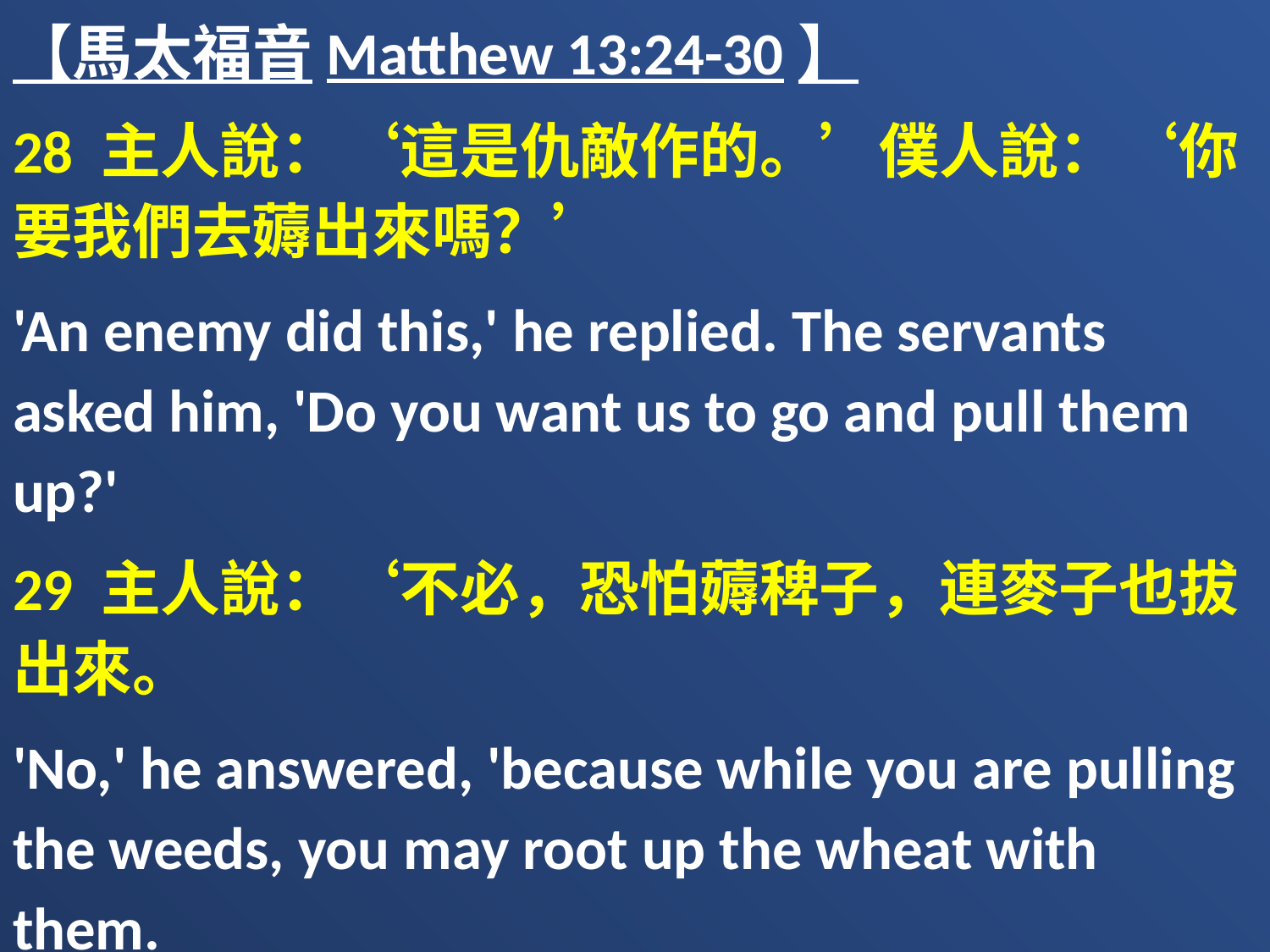

【馬太福音Matthew 13:24-30】
28 主人說：‘這是仇敵作的。’僕人說：‘你要我們去薅出來嗎？’
'An enemy did this,' he replied. The servants asked him, 'Do you want us to go and pull them up?'
29 主人說：‘不必，恐怕薅稗子，連麥子也拔出來。
'No,' he answered, 'because while you are pulling the weeds, you may root up the wheat with them.